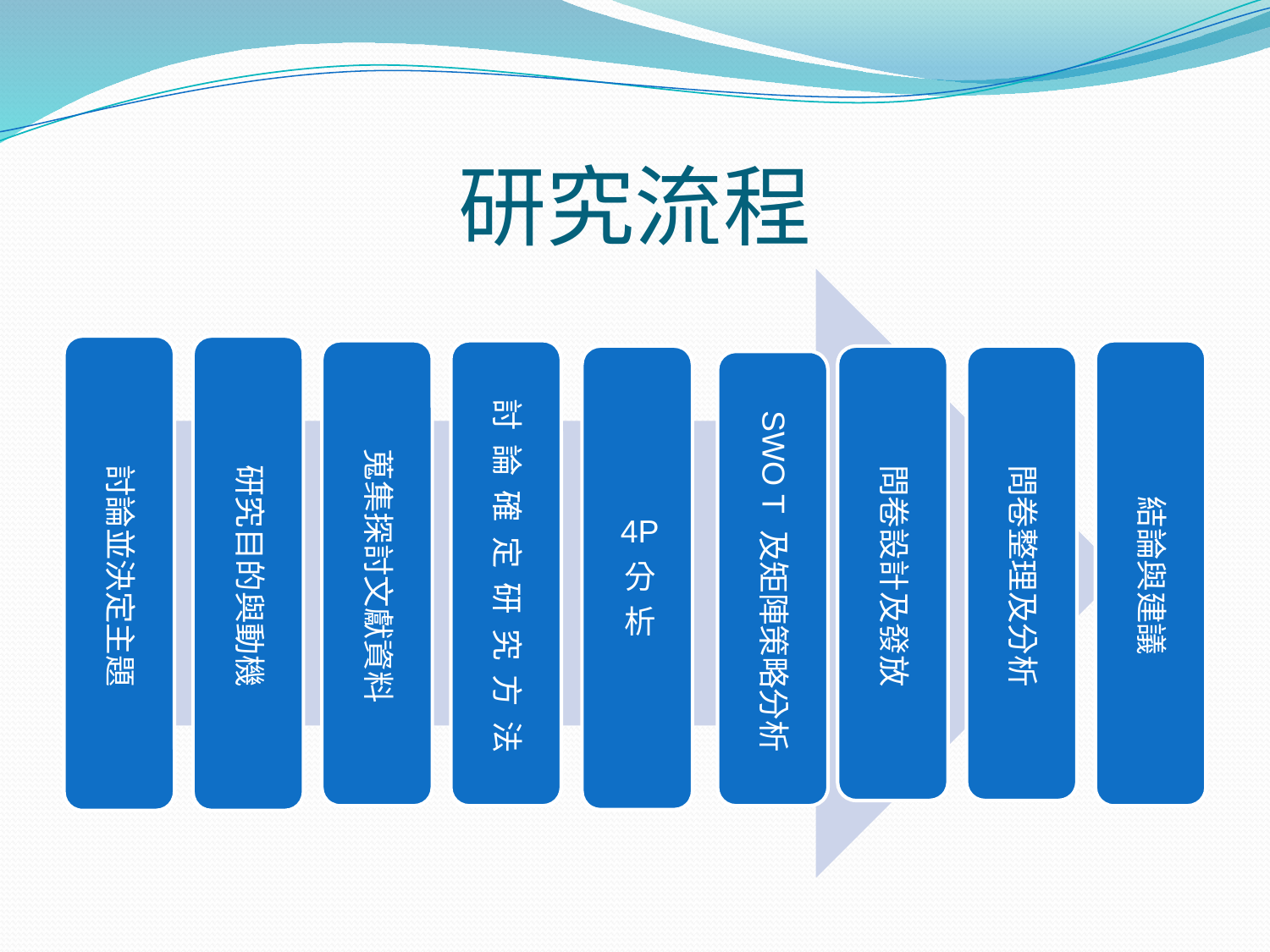

# 研究流程
討論並決定主題
研究目的與動機
蒐集探討文獻資料
討  論  確  定  研  究  方  法
4P
分
析
SWO T 及矩陣策略分析
問卷設計及發放
問卷整理及分析
結論與建議